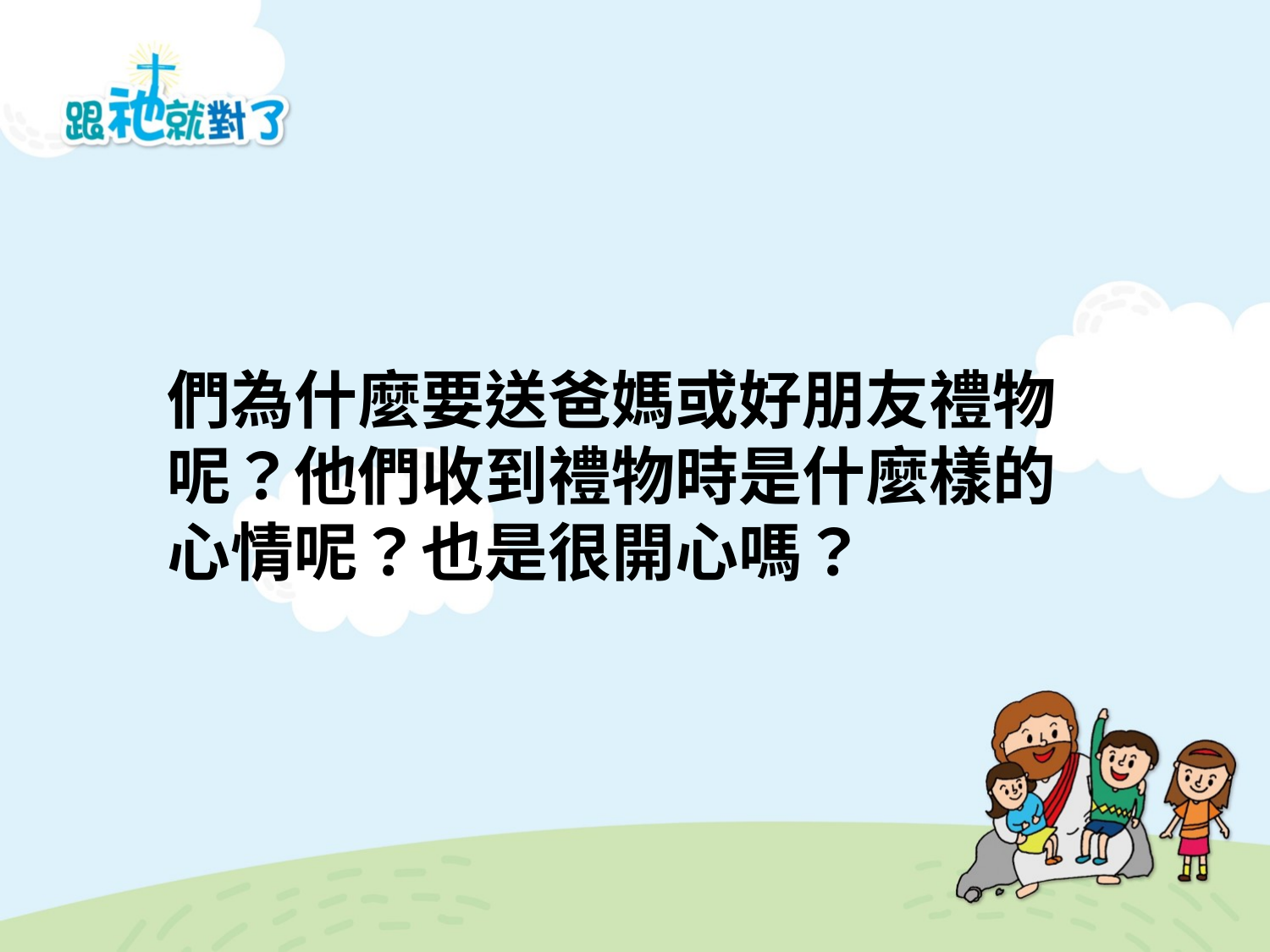

們為什麼要送爸媽或好朋友禮物呢？他們收到禮物時是什麼樣的心情呢？也是很開心嗎？